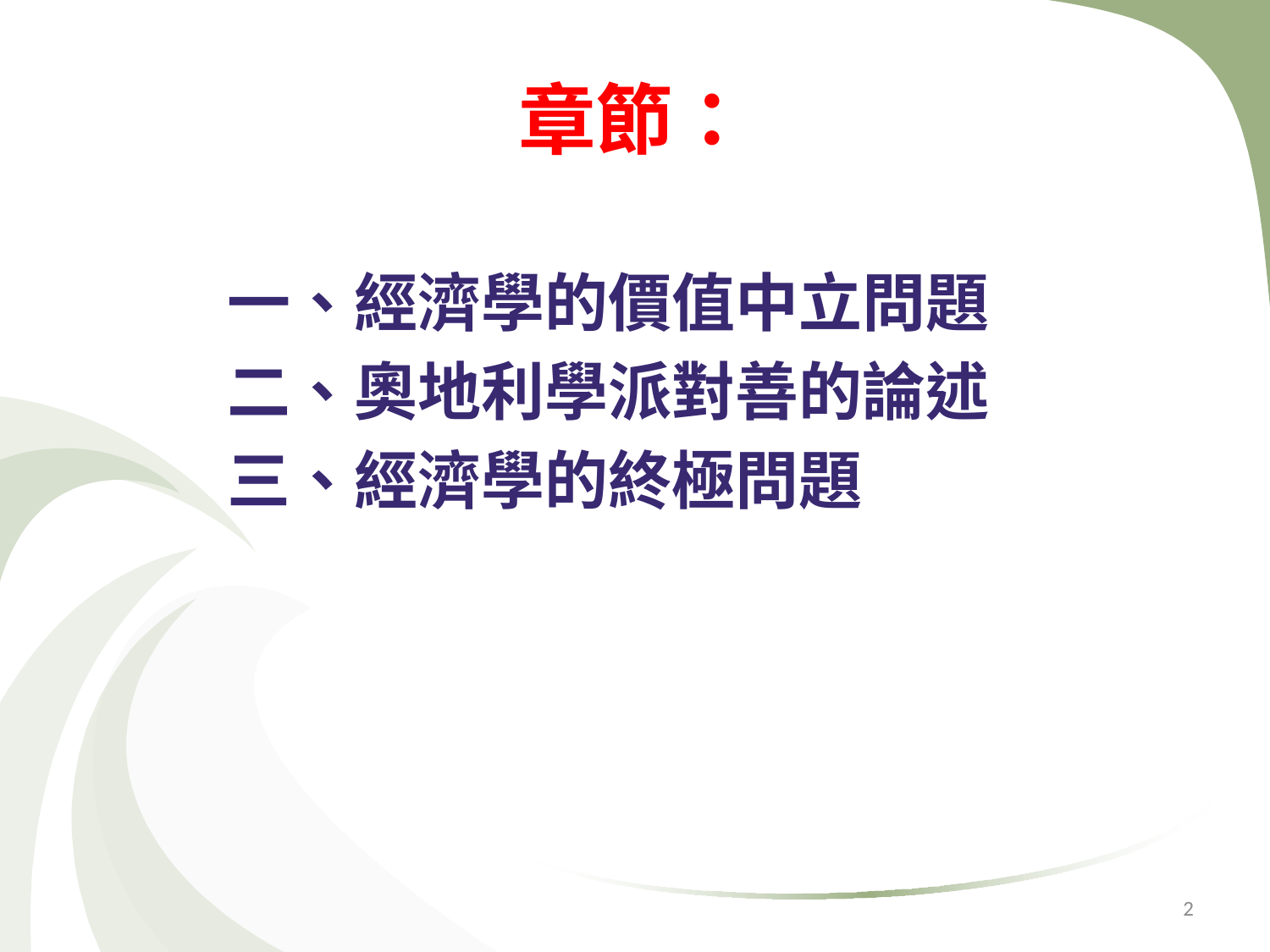

# 章節：
一、經濟學的價值中立問題
二、奧地利學派對善的論述
三、經濟學的終極問題
2